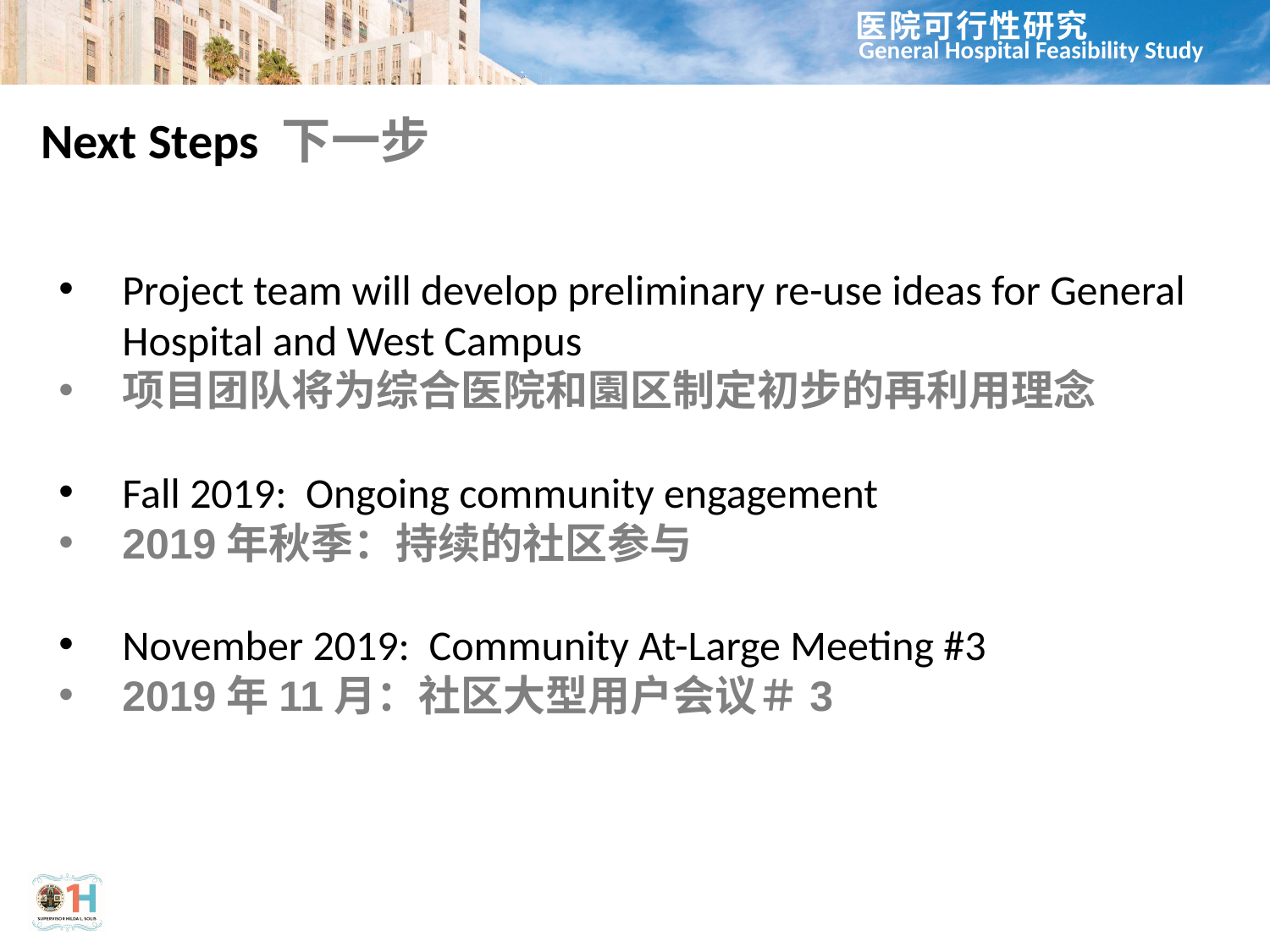

# Next Steps 下一步
Project team will develop preliminary re-use ideas for General Hospital and West Campus
项目团队将为综合医院和園区制定初步的再利用理念

Fall 2019:  Ongoing community engagement
2019年秋季：持续的社区参与

November 2019:  Community At-Large Meeting #3
2019年11月：社区大型用户会议＃3